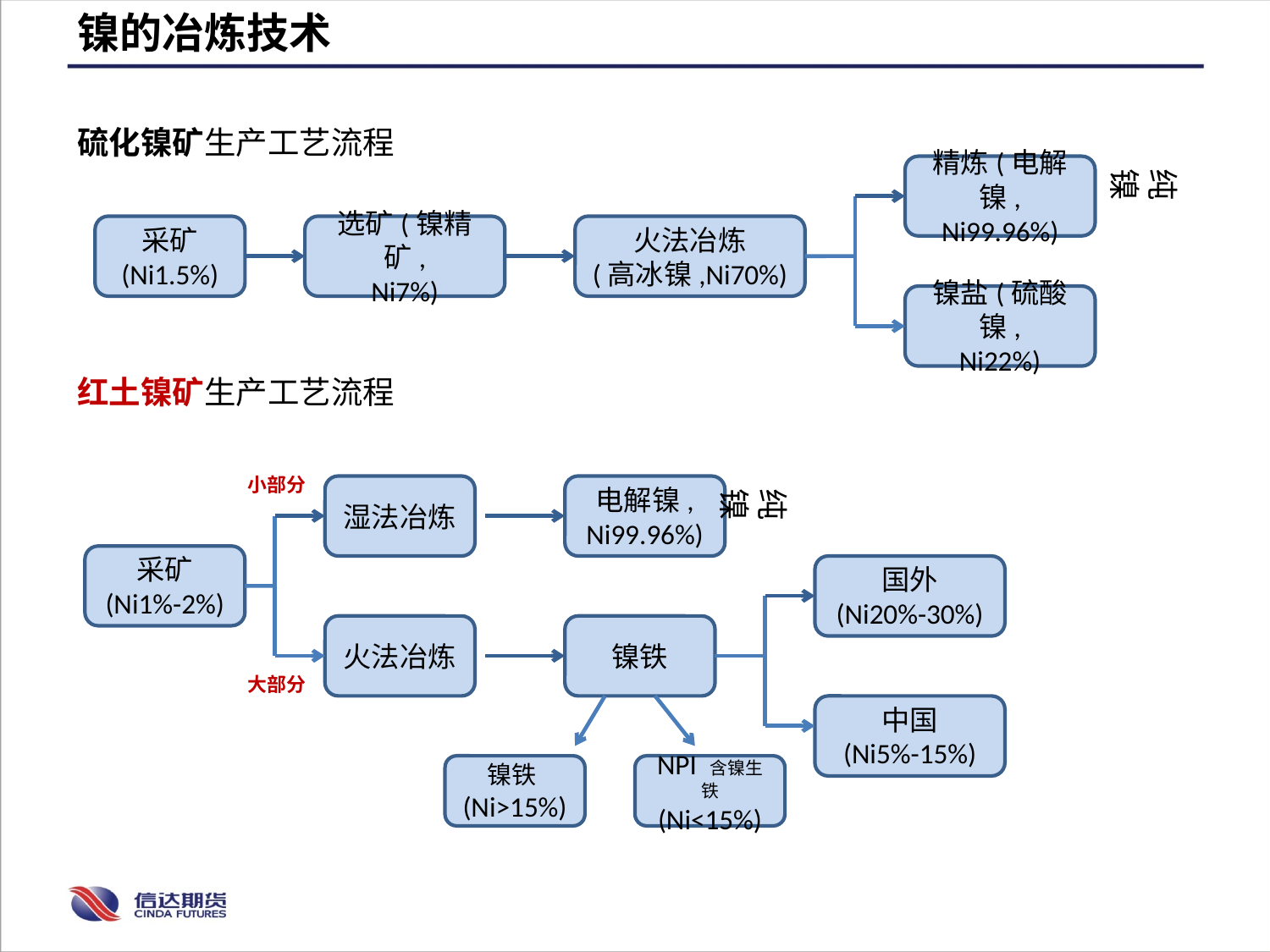

镍的冶炼技术
硫化镍矿生产工艺流程
精炼(电解镍,
Ni99.96%)
纯镍
采矿
(Ni1.5%)
选矿(镍精矿,
Ni7%)
火法冶炼
(高冰镍,Ni70%)
镍盐(硫酸镍,
Ni22%)
红土镍矿生产工艺流程
小部分
湿法冶炼
电解镍,
Ni99.96%)
纯镍
采矿
(Ni1%-2%)
国外
(Ni20%-30%)
火法冶炼
镍铁
大部分
中国
(Ni5%-15%)
镍铁(Ni>15%)
NPI 含镍生铁
(Ni<15%)